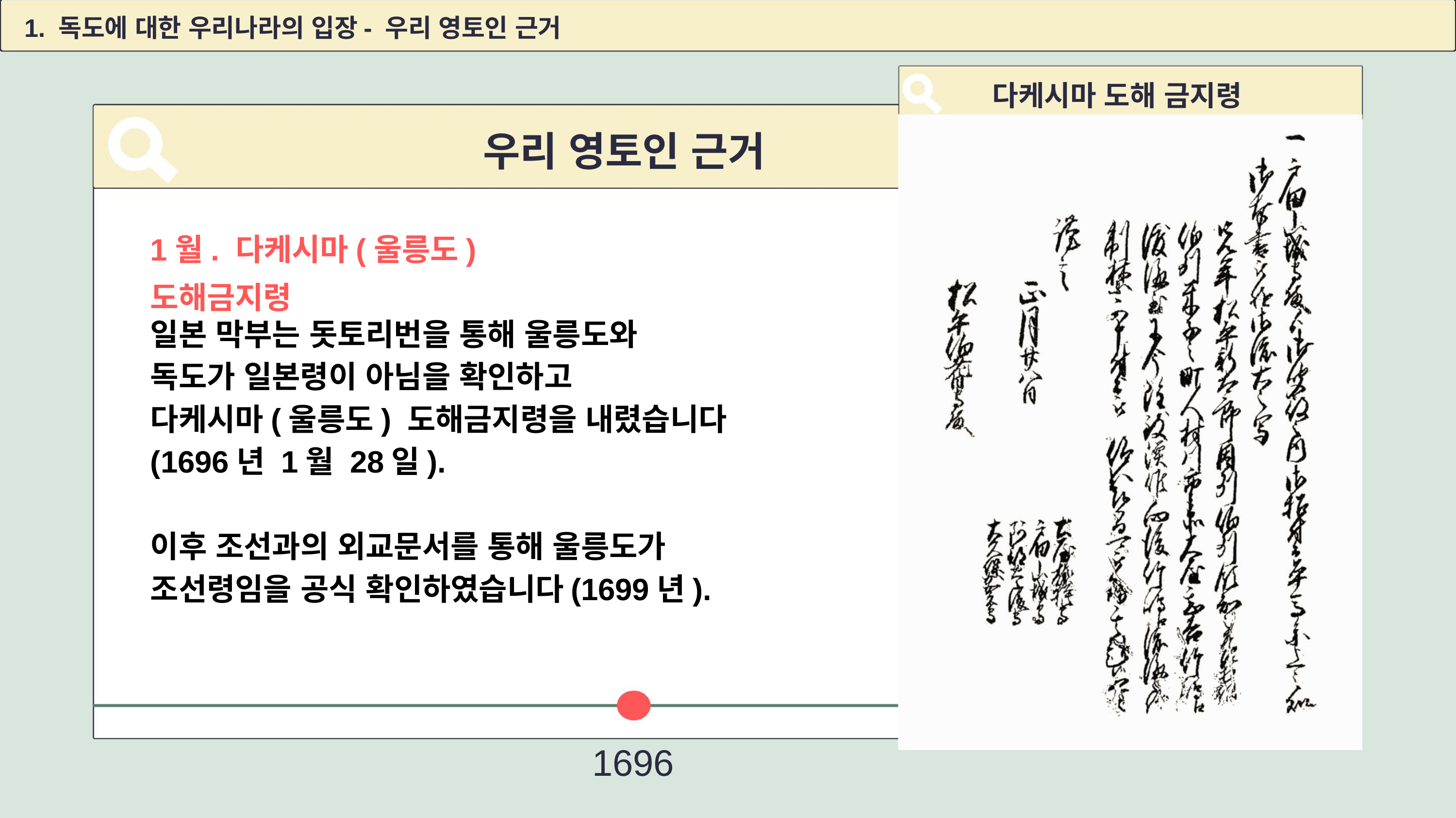

1. 독도에 대한 우리나라의 입장- 우리 영토인 근거
다케시마 도해 금지령
우리 영토인 근거
1월. 다케시마(울릉도) 도해금지령
일본 막부는 돗토리번을 통해 울릉도와
독도가 일본령이 아님을 확인하고
다케시마(울릉도) 도해금지령을 내렸습니다
(1696년 1월 28일).
이후 조선과의 외교문서를 통해 울릉도가
조선령임을 공식 확인하였습니다(1699년).
1696